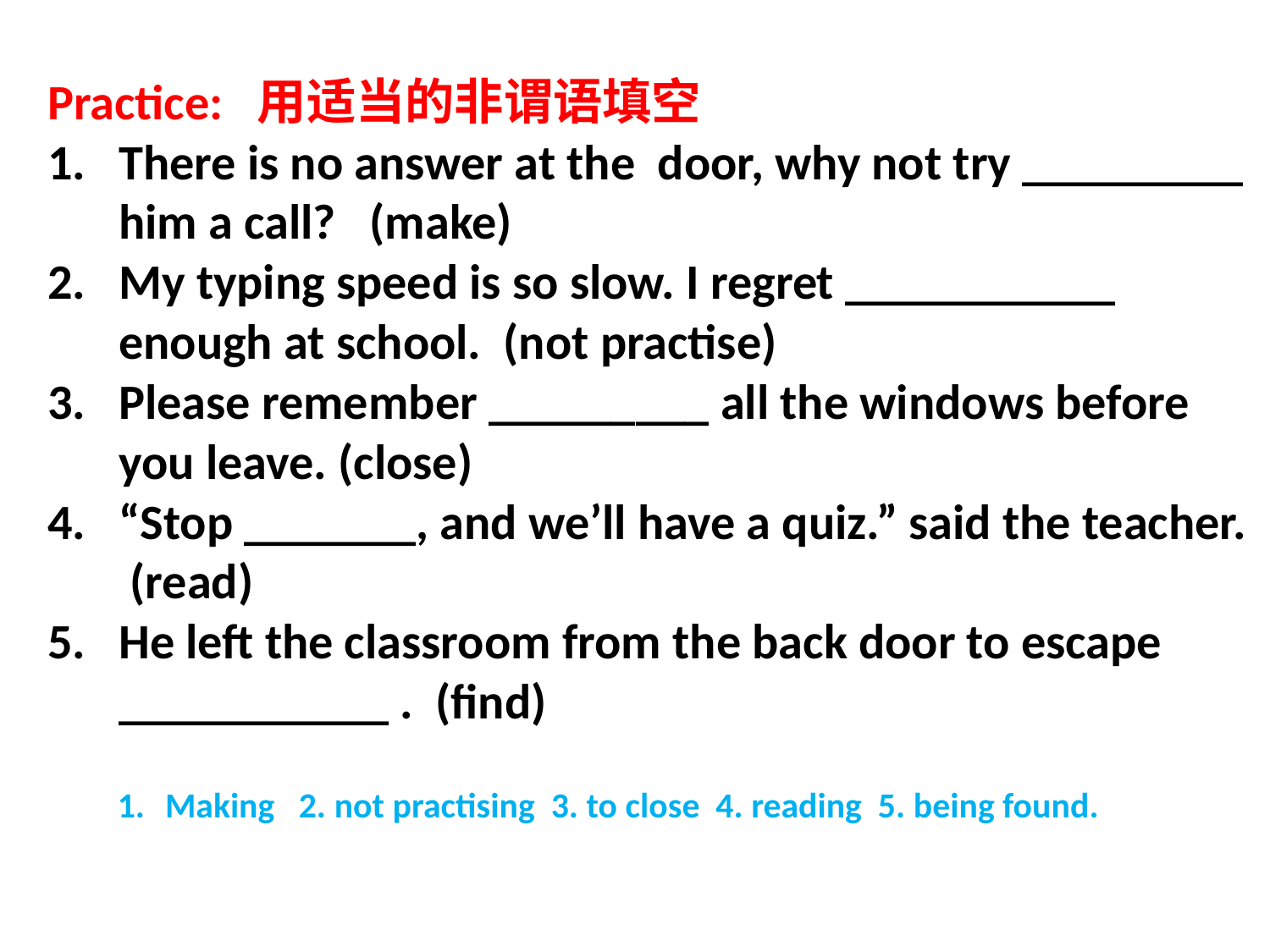

Practice:  用适当的非谓语填空
There is no answer at the  door, why not try _________ him a call?   (make)
My typing speed is so slow. I regret ___________ enough at school.  (not practise)
Please remember _________ all the windows before you leave. (close)
“Stop _______, and we’ll have a quiz.” said the teacher.  (read)
He left the classroom from the back door to escape ___________ .  (find)

Making   2. not practising  3. to close  4. reading  5. being found.